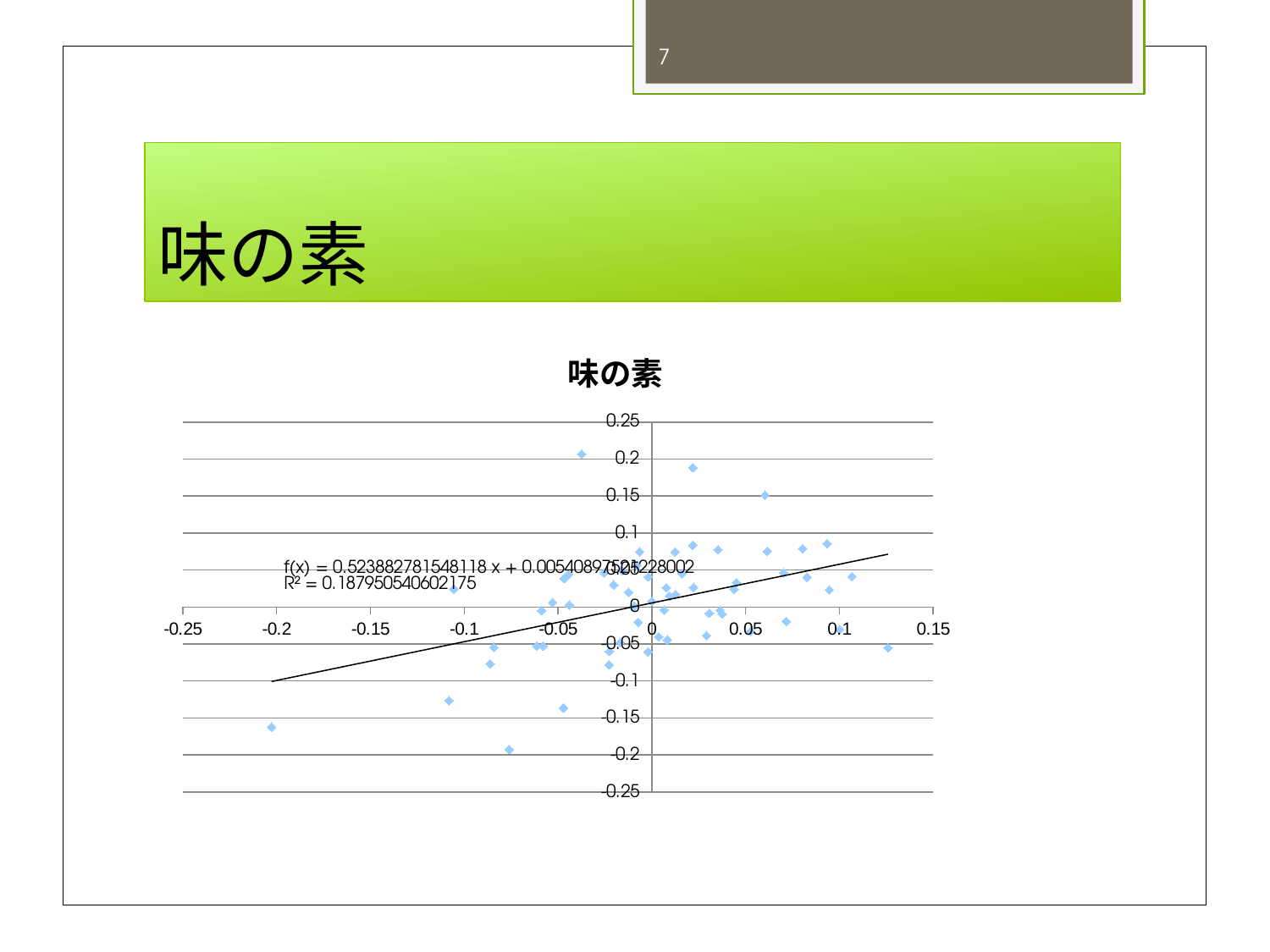

7
# 味の素

### Chart:

| Category |  |
|---|---|